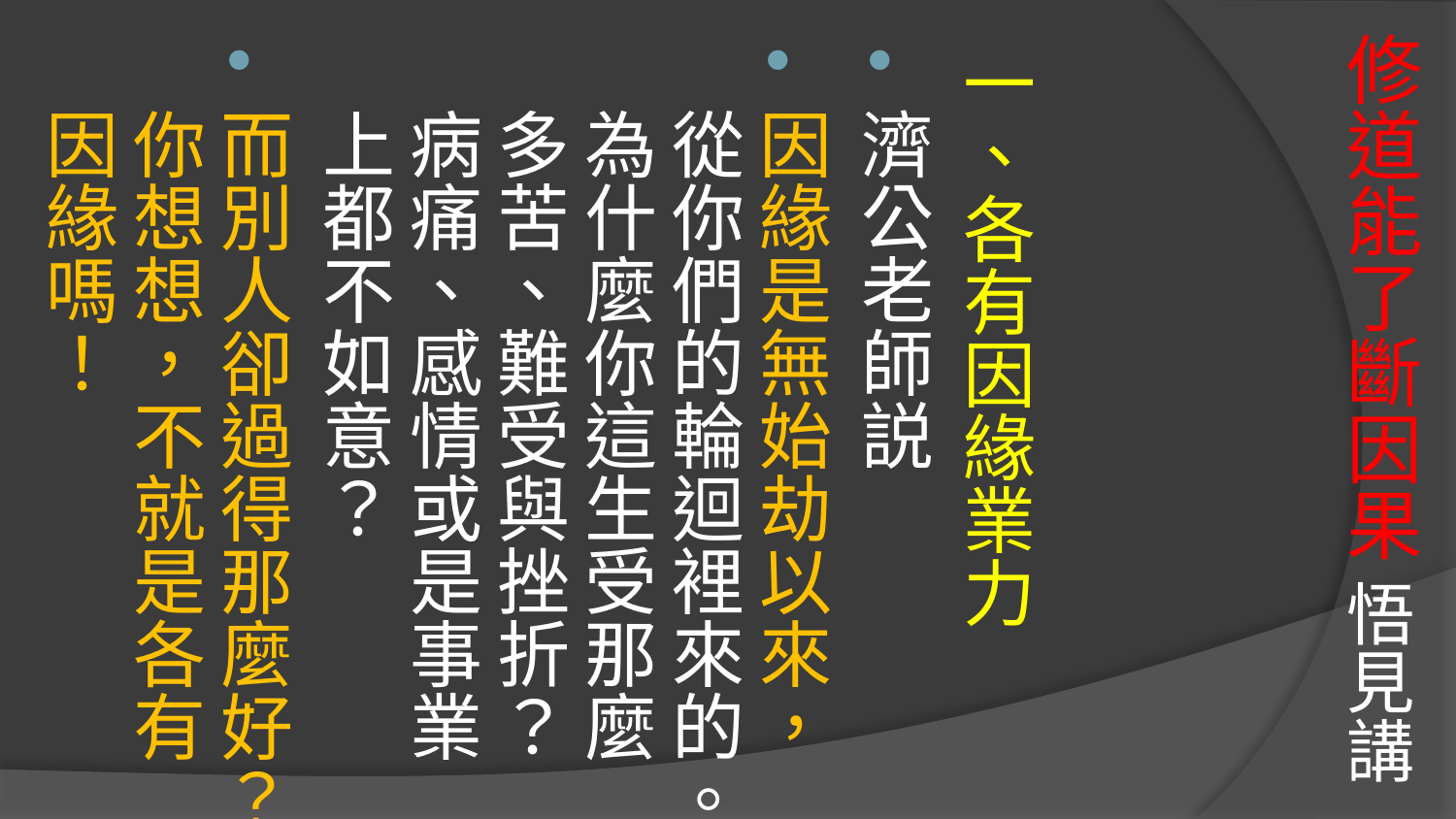

# 修道能了斷因果 悟見講
一、各有因緣業力
濟公老師説
因緣是無始劫以來，從你們的輪迴裡來的。為什麼你這生受那麼多苦、難受與挫折？病痛、感情或是事業上都不如意？
而別人卻過得那麼好？你想想，不就是各有因緣嗎！